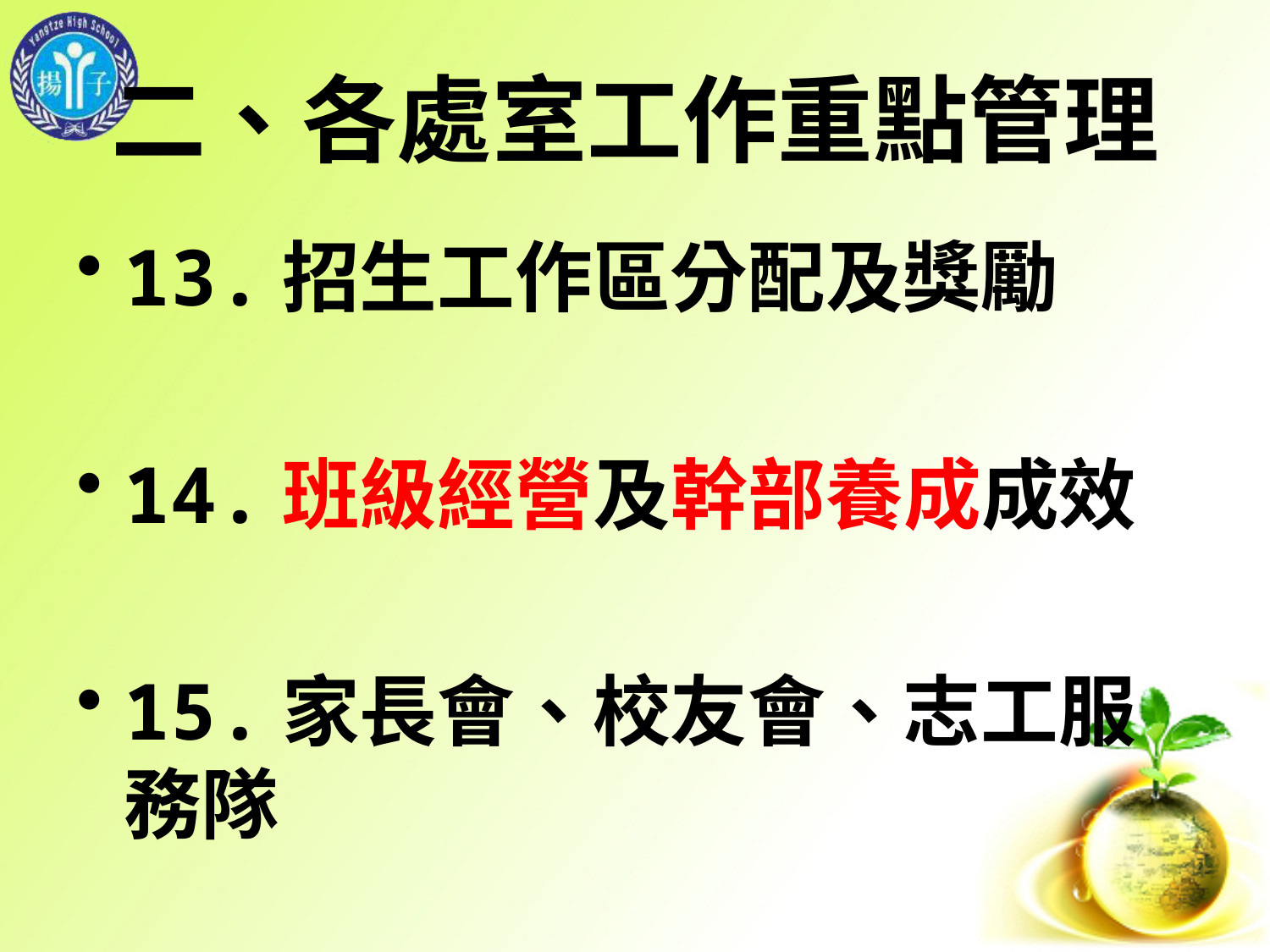

# 二、各處室工作重點管理
13.招生工作區分配及獎勵

14.班級經營及幹部養成成效

15.家長會、校友會、志工服務隊